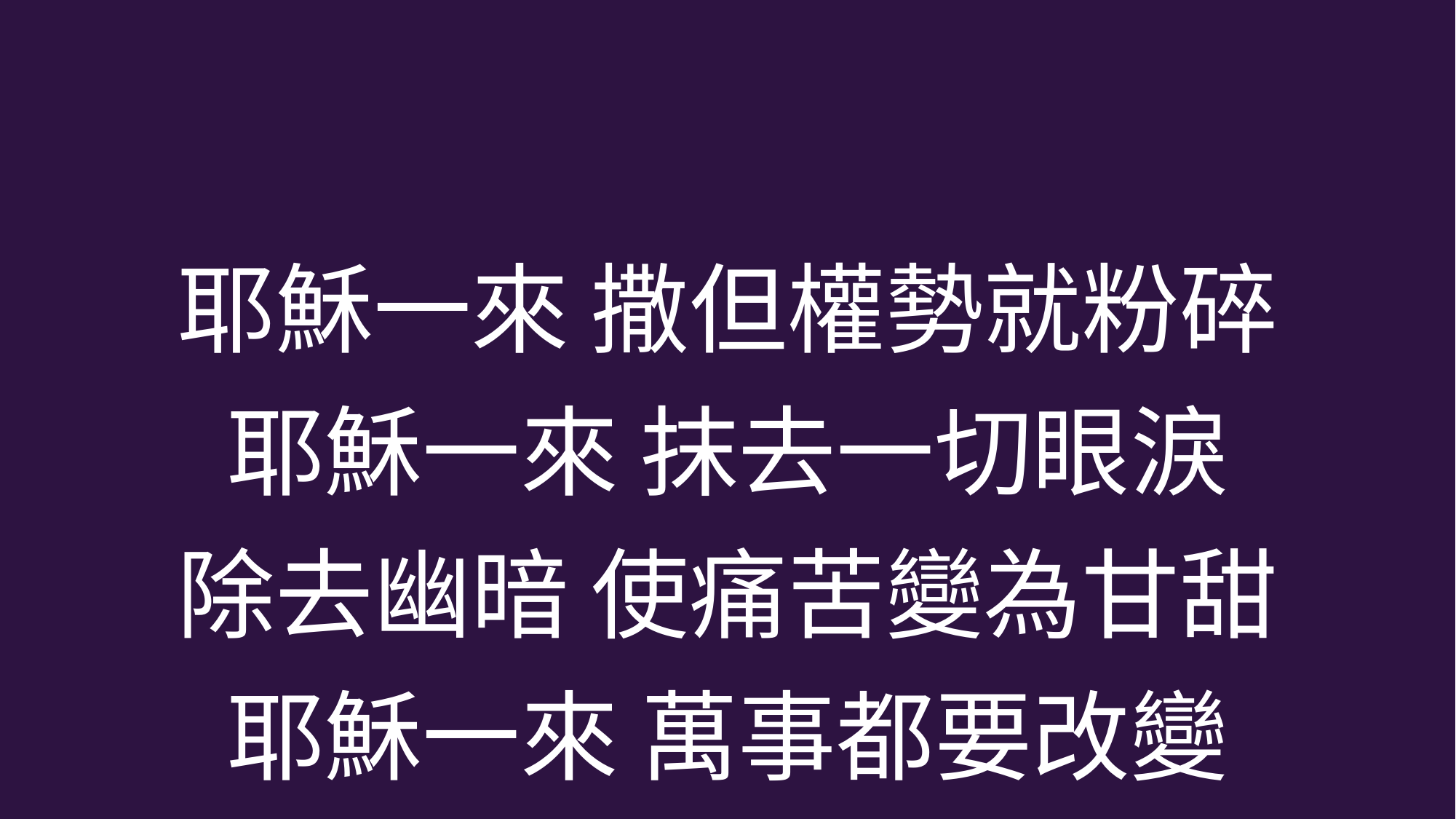

耶穌一來 撒但權勢就粉碎
耶穌一來 抹去一切眼淚
除去幽暗 使痛苦變為甘甜
耶穌一來 萬事都要改變